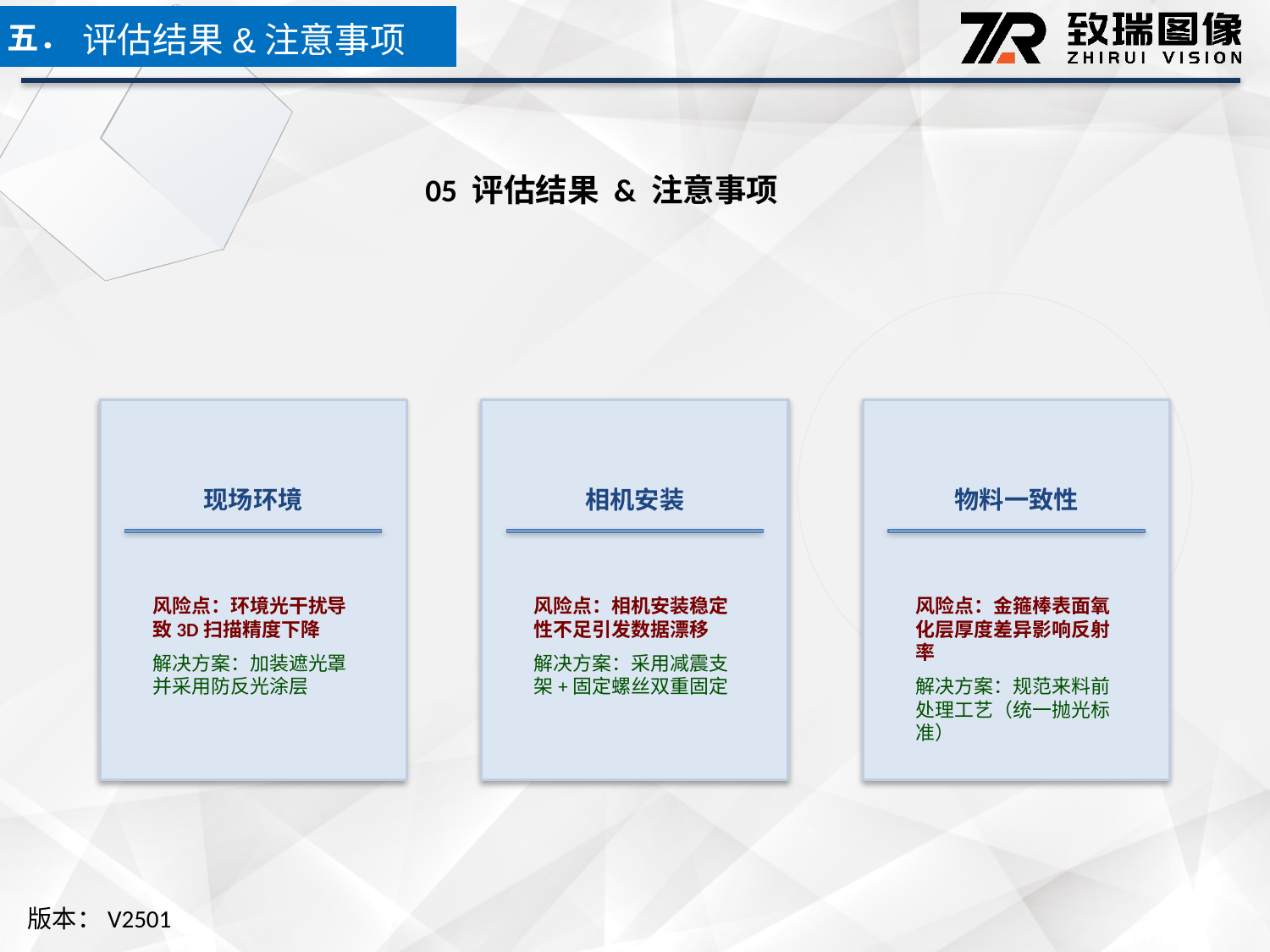

五．
评估结果&注意事项

05 评估结果 & 注意事项

现场环境

相机安装

物料一致性

风险点：环境光干扰导致3D扫描精度下降
解决方案：加装遮光罩并采用防反光涂层

风险点：相机安装稳定性不足引发数据漂移
解决方案：采用减震支架+固定螺丝双重固定

风险点：金箍棒表面氧化层厚度差异影响反射率
解决方案：规范来料前处理工艺（统一抛光标准）